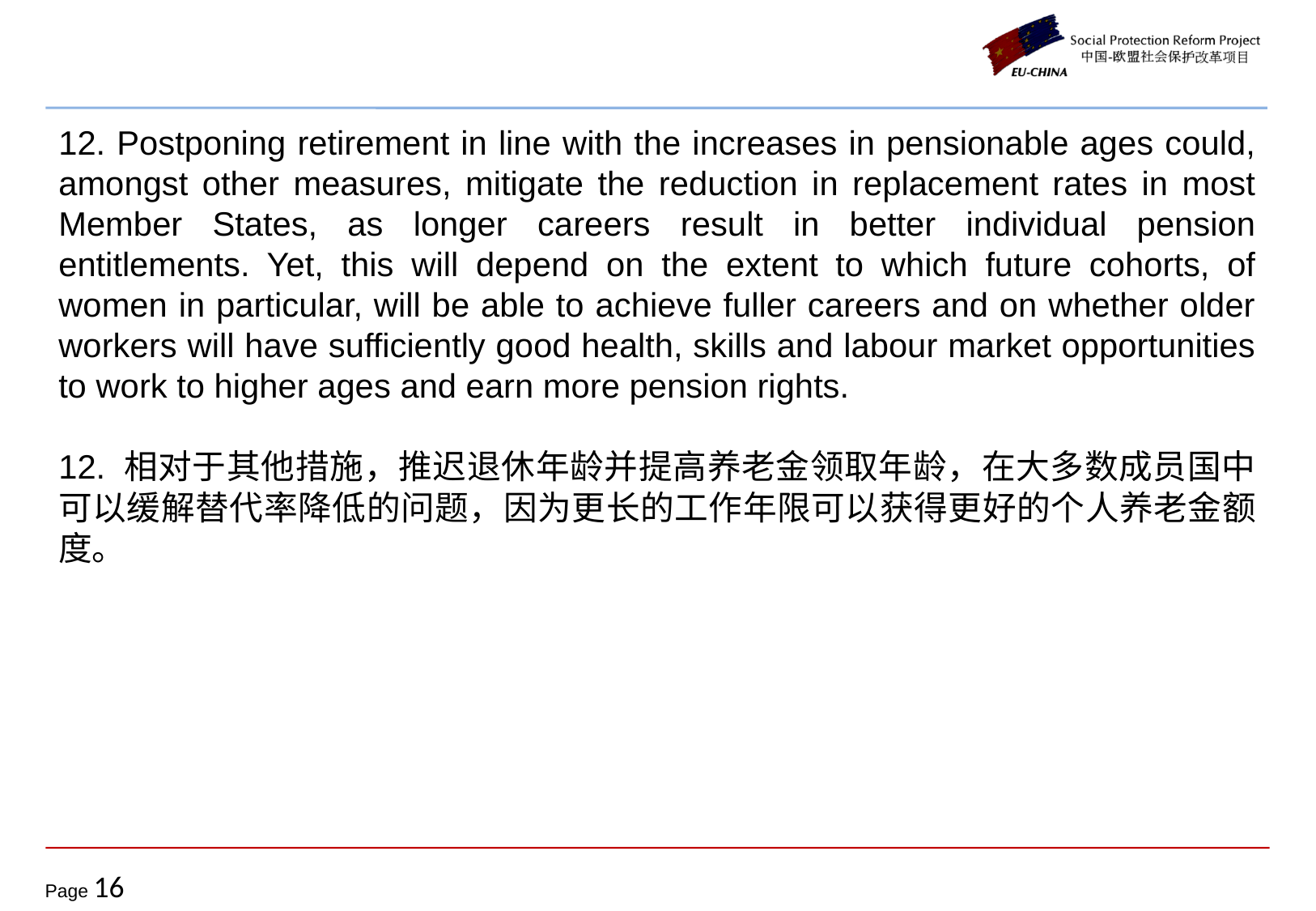

12. Postponing retirement in line with the increases in pensionable ages could, amongst other measures, mitigate the reduction in replacement rates in most Member States, as longer careers result in better individual pension entitlements. Yet, this will depend on the extent to which future cohorts, of women in particular, will be able to achieve fuller careers and on whether older workers will have sufficiently good health, skills and labour market opportunities to work to higher ages and earn more pension rights.

12. 相对于其他措施，推迟退休年龄并提高养老金领取年龄，在大多数成员国中可以缓解替代率降低的问题，因为更长的工作年限可以获得更好的个人养老金额度。